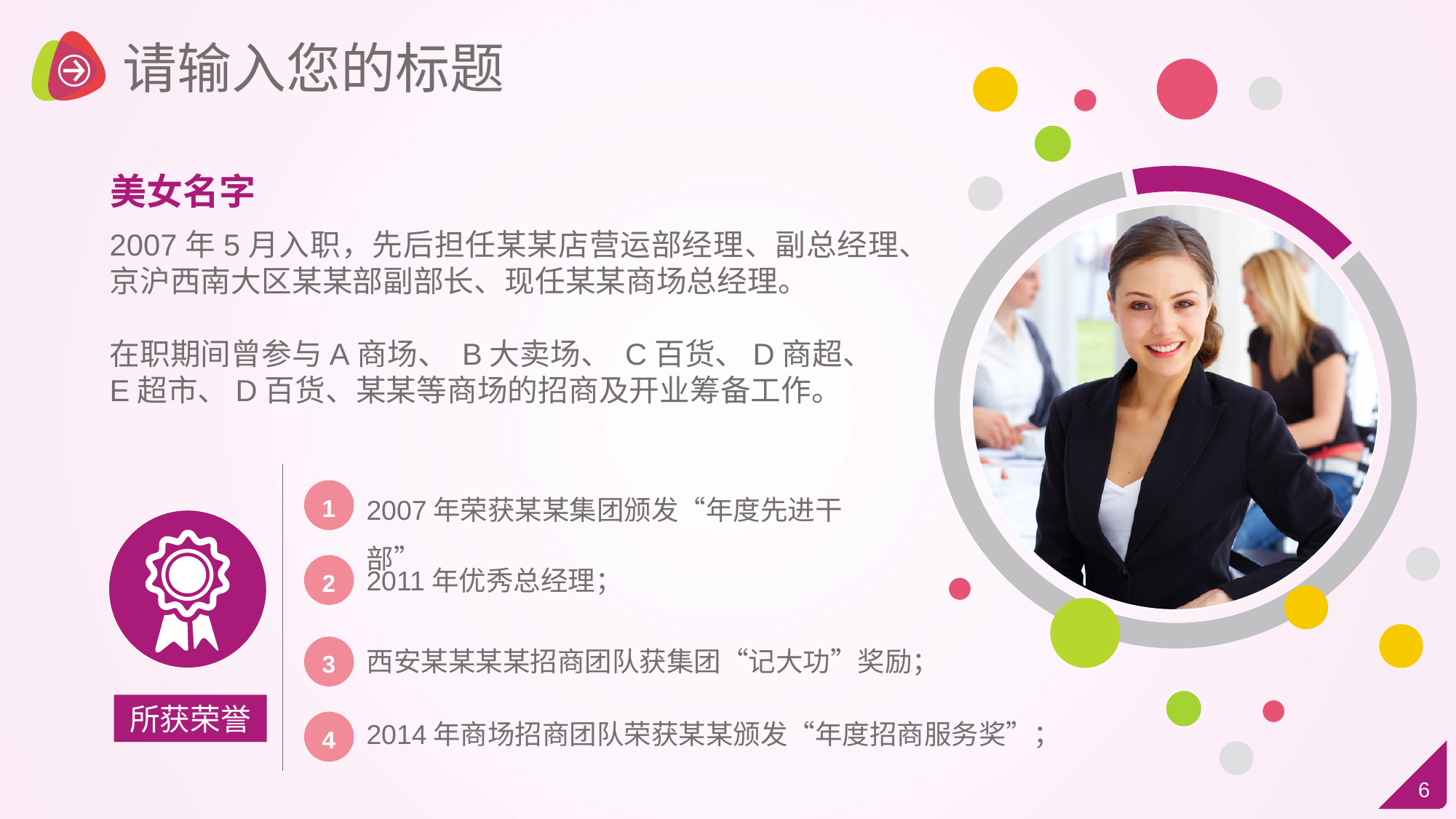

请输入您的标题

美女名字

2007年5月入职，先后担任某某店营运部经理、副总经理、京沪西南大区某某部副部长、现任某某商场总经理。

在职期间曾参与A商场、 B大卖场、 C百货、D商超、E超市、D百货、某某等商场的招商及开业筹备工作。

2007年荣获某某集团颁发“年度先进干部”
1

2
2011年优秀总经理；

3
西安某某某某招商团队获集团“记大功”奖励；

所获荣誉

4
2014年商场招商团队荣获某某颁发“年度招商服务奖”；